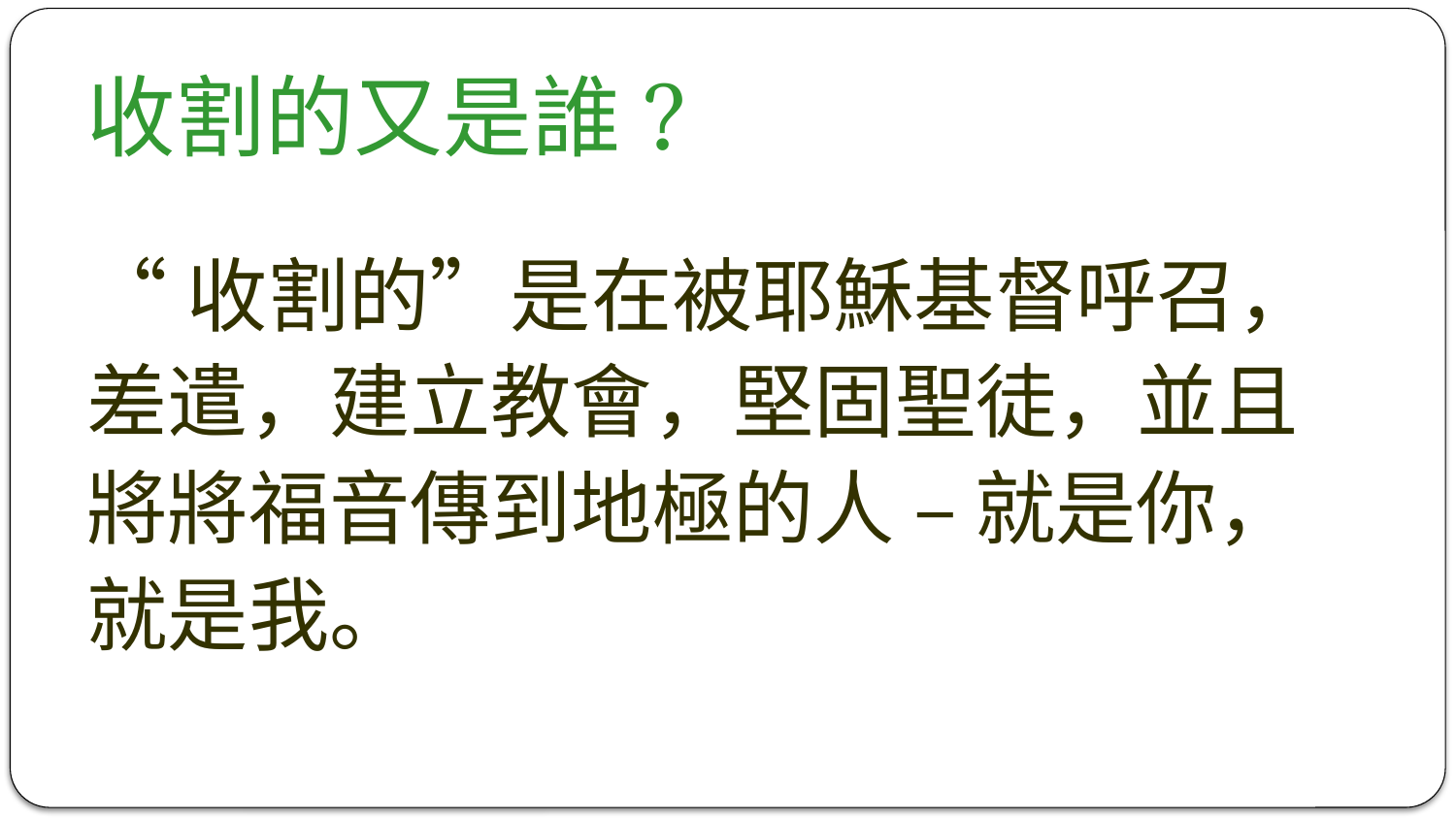

# 收割的又是誰?
“收割的”是在被耶穌基督呼召，差遣，建立教會，堅固聖徒，並且將將福音傳到地極的人 – 就是你，就是我。